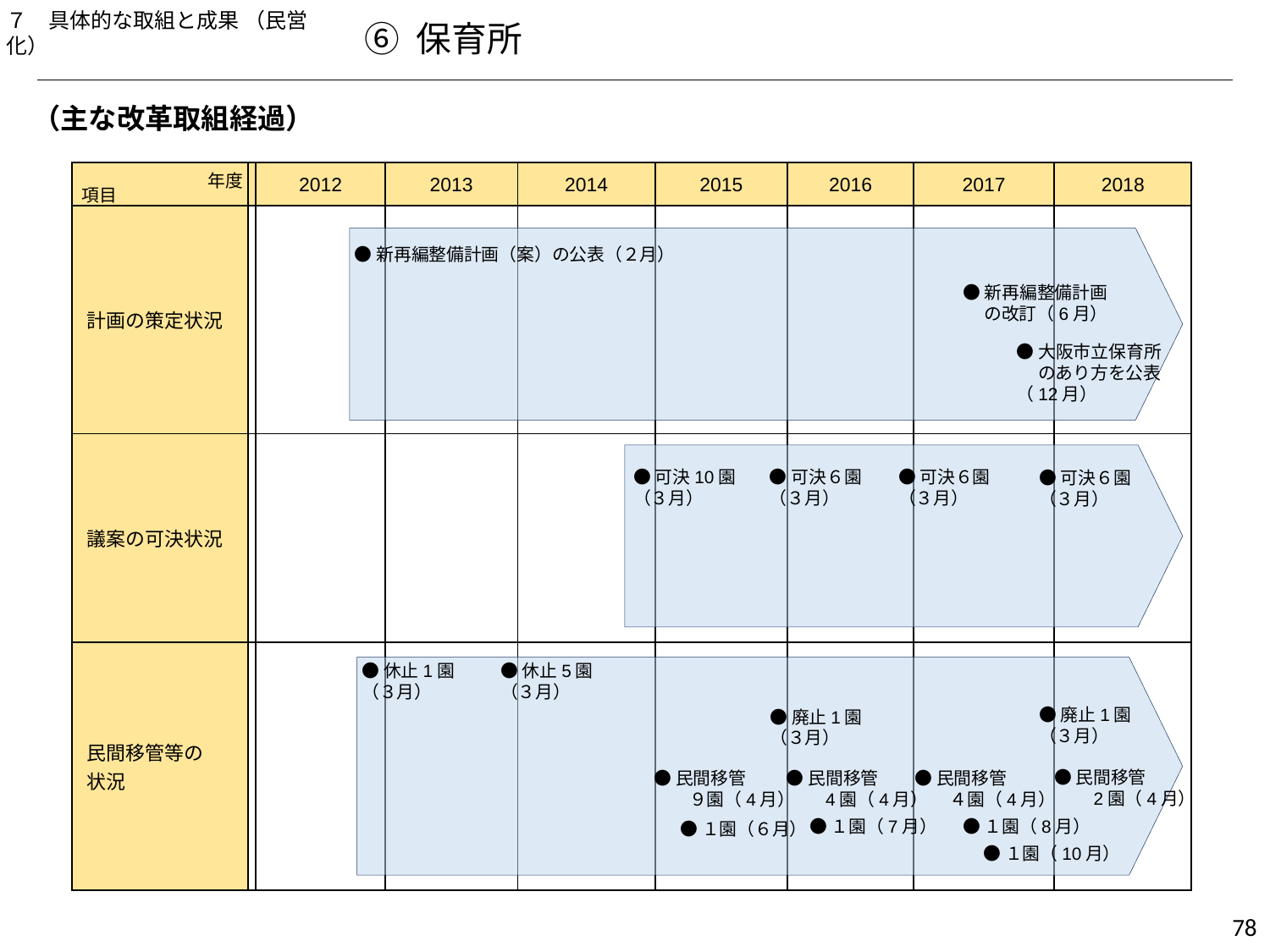

７　具体的な取組と成果 （民営化）
⑥ 保育所
（主な改革取組経過）
|  |  | 2012 | 2013 | 2014 | 2015 | 2016 | 2017 | 2018 |
| --- | --- | --- | --- | --- | --- | --- | --- | --- |
| 計画の策定状況 |  |  |  |  |  |  |  |  |
| 議案の可決状況 |  |  |  |  |  |  |  |  |
| 民間移管等の 状況 |  |  |  |  |  |  |  |  |
年度
項目
●新再編整備計画（案）の公表（２月）

●新再編整備計画
　 の改訂（6月）
●大阪市立保育所
　 のあり方を公表
（12月）

●可決10園
（３月）
●可決６園
（３月）
●可決６園
（３月）
●可決６園
（３月）
●休止1園
（３月）
●休止5園
（３月）

●廃止1園
（３月）
●廃止1園
（３月）
●民間移管
　　2園（4月）
●民間移管
　　4園（4月）
●民間移管
　　４園（4月）
●民間移管
　　９園（4月）
●１園（7月）
●１園（8月）
●１園（６月）
●１園（10月）
78